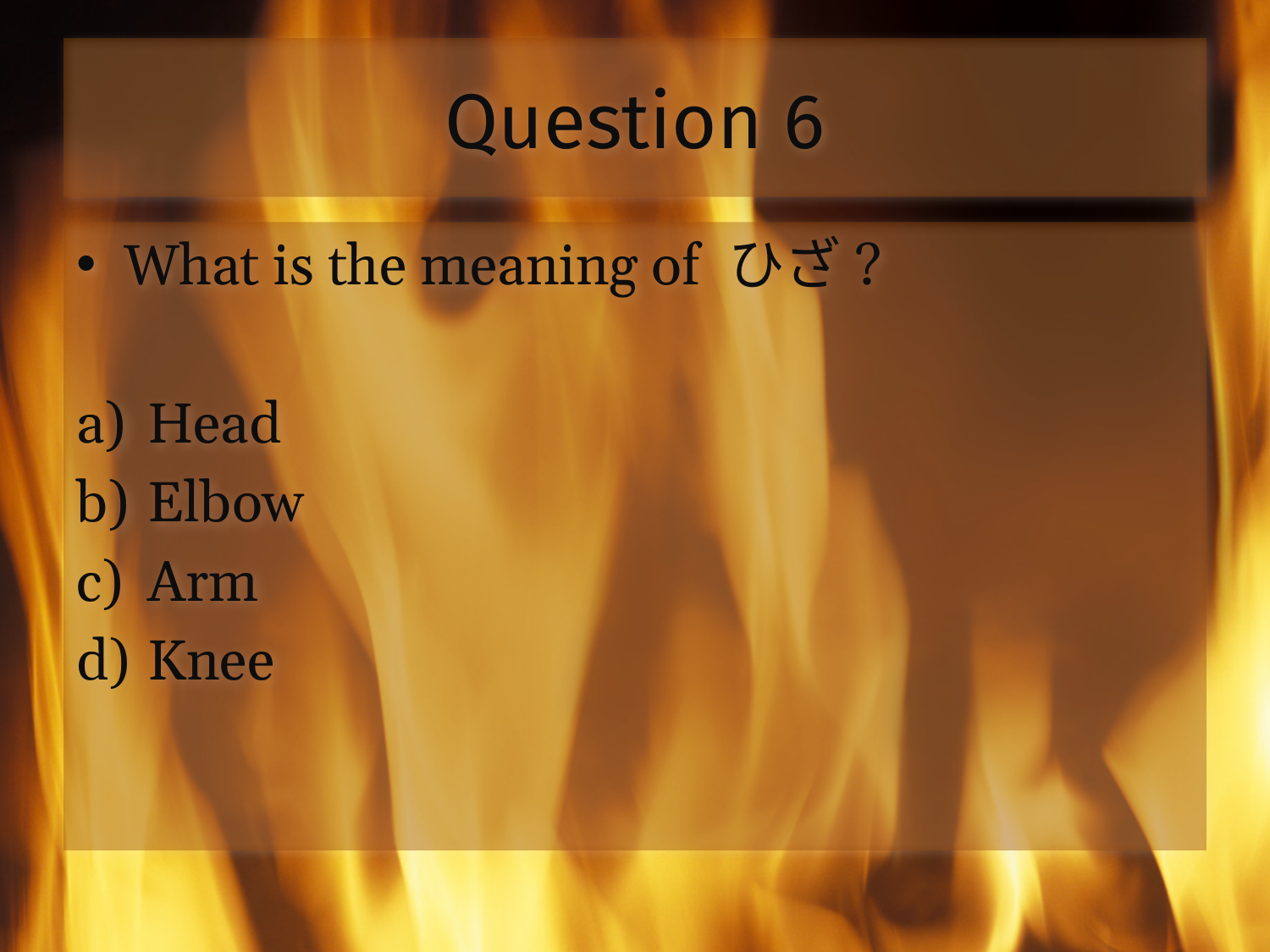

# Question 6
What is the meaning of ひざ?

Head
Elbow
Arm
Knee